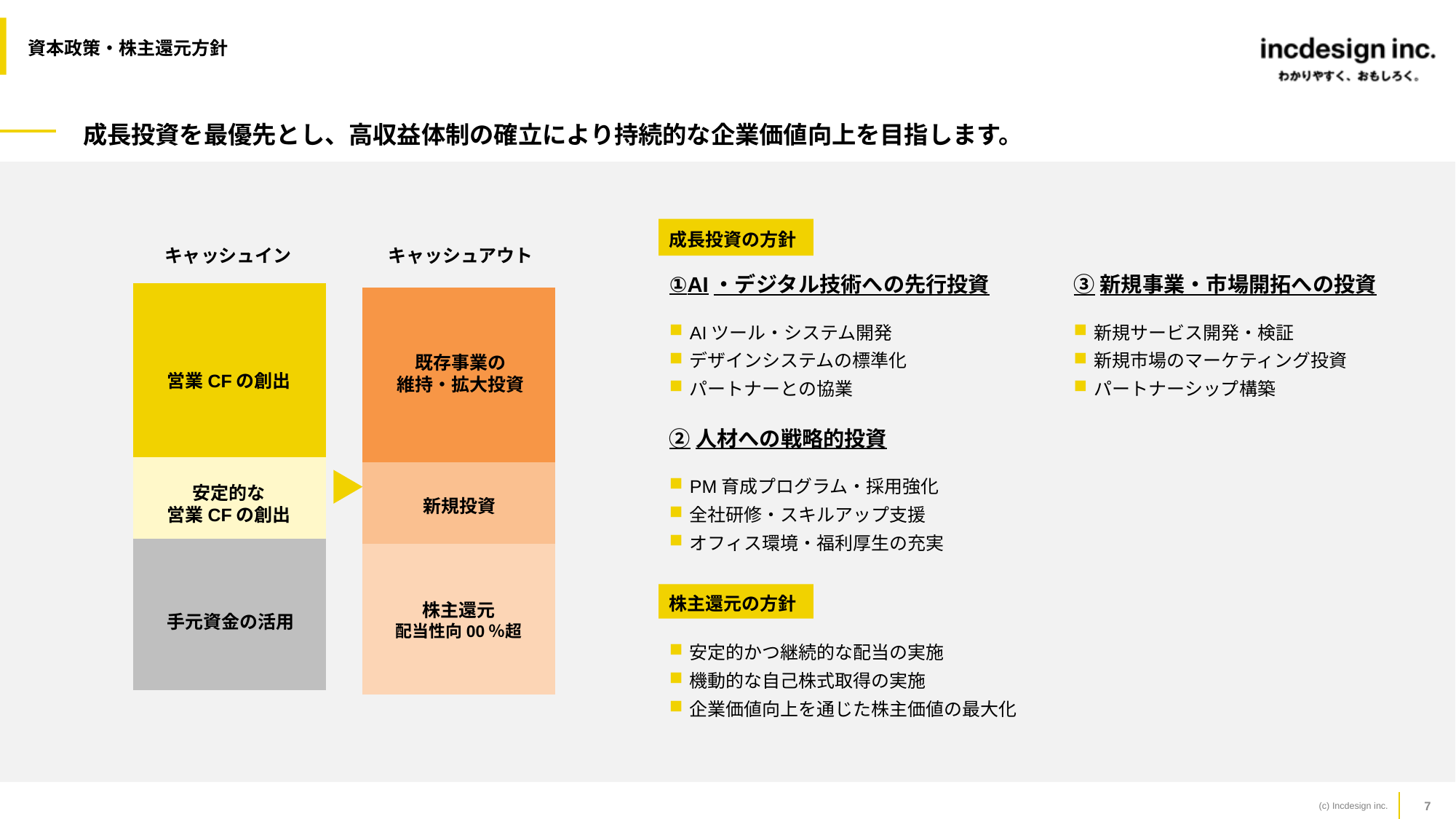

キャッシュイン
キャッシュアウト
資本政策・株主還元方針
# 成長投資を最優先とし、高収益体制の確立により持続的な企業価値向上を目指します。
成長投資の方針
キャッシュイン
キャッシュアウト
①AI・デジタル技術への先行投資
AIツール・システム開発
デザインシステムの標準化
パートナーとの協業

②人材への戦略的投資
PM育成プログラム・採用強化
全社研修・スキルアップ支援
オフィス環境・福利厚生の充実

③新規事業・市場開拓への投資
新規サービス開発・検証
新規市場のマーケティング投資
パートナーシップ構築

### Chart

| Category | 株主還元 | 成長投資 |  |
|---|---|---|---|
| キャッシュアウト | 130.0 | 70.0 | 150.0 |

### Chart

| Category | 株主還元 | 成長投資 |  |
|---|---|---|---|
| キャッシュアウト | 130.0 | 70.0 | 150.0 |
既存事業の
維持・拡大投資
営業CFの創出

安定的な
営業CFの創出
新規投資
株主還元の方針
手元資金の活用
株主還元
配当性向00％超
安定的かつ継続的な配当の実施
機動的な自己株式取得の実施
企業価値向上を通じた株主価値の最大化